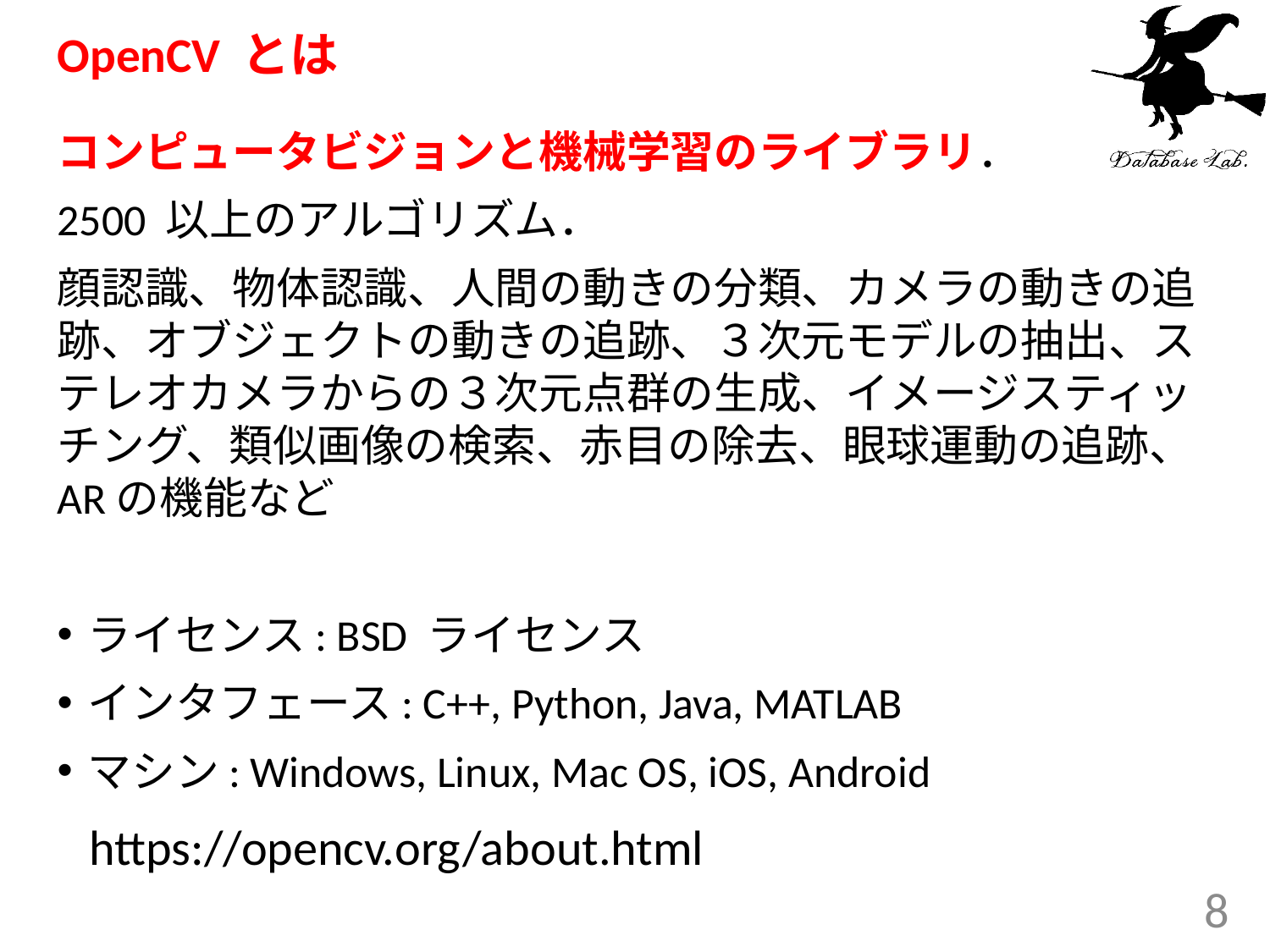

# OpenCV とは
コンピュータビジョンと機械学習のライブラリ．
2500 以上のアルゴリズム．
顔認識、物体認識、人間の動きの分類、カメラの動きの追跡、オブジェクトの動きの追跡、３次元モデルの抽出、ステレオカメラからの３次元点群の生成、イメージスティッチング、類似画像の検索、赤目の除去、眼球運動の追跡、ARの機能など

ライセンス: BSD ライセンス
インタフェース: C++, Python, Java, MATLAB
マシン: Windows, Linux, Mac OS, iOS, Android

https://opencv.org/about.html
8